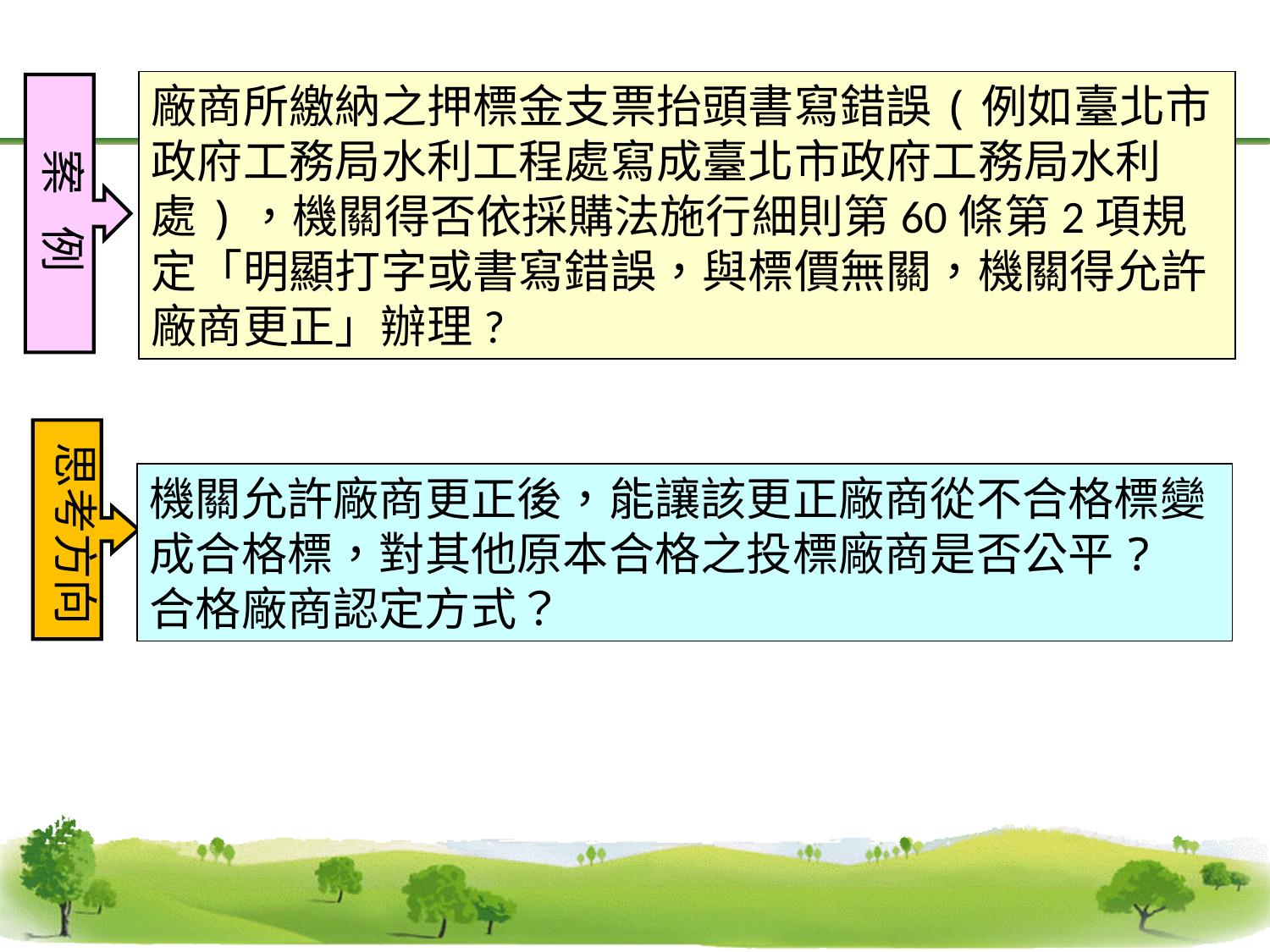

廠商所繳納之押標金支票抬頭書寫錯誤(例如臺北市政府工務局水利工程處寫成臺北市政府工務局水利處)，機關得否依採購法施行細則第60條第2項規定「明顯打字或書寫錯誤，與標價無關，機關得允許廠商更正」辦理?

案   例
思考方向

機關允許廠商更正後，能讓該更正廠商從不合格標變成合格標，對其他原本合格之投標廠商是否公平?
合格廠商認定方式？